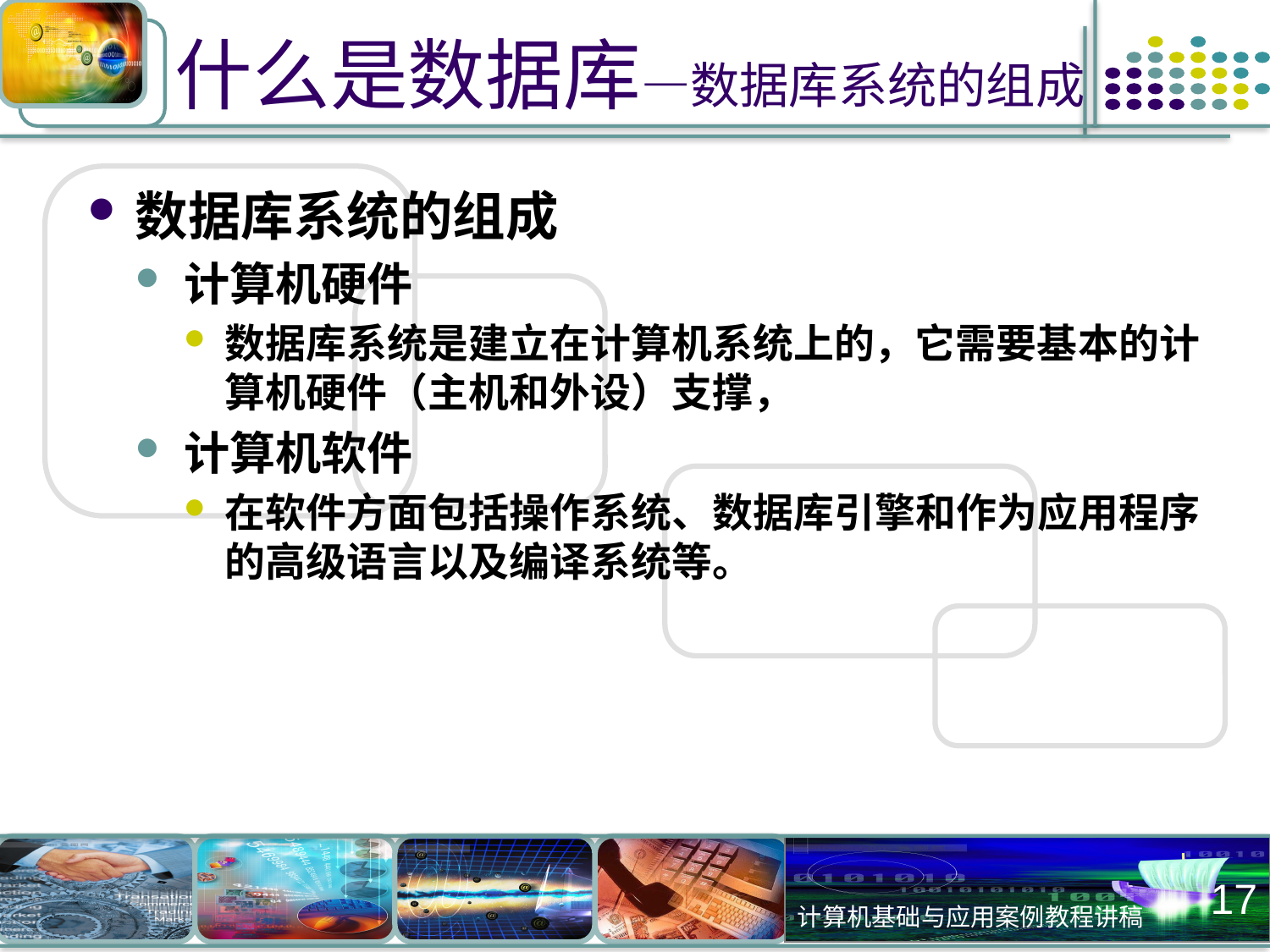

# 什么是数据库—数据库系统的组成
数据库系统的组成
计算机硬件
数据库系统是建立在计算机系统上的，它需要基本的计算机硬件（主机和外设）支撑，
计算机软件
在软件方面包括操作系统、数据库引擎和作为应用程序的高级语言以及编译系统等。
17